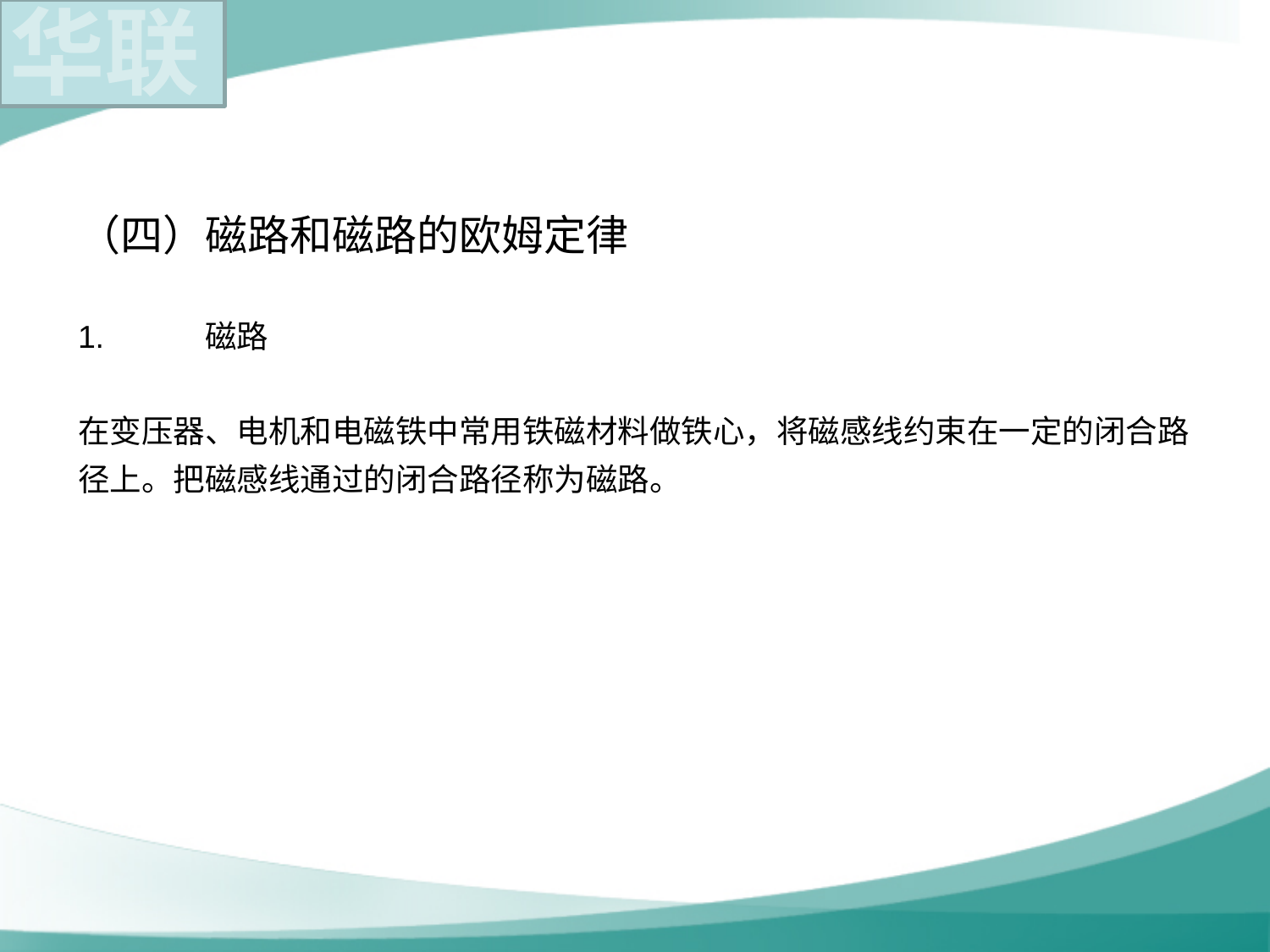

（四）磁路和磁路的欧姆定律
1.	磁路

在变压器、电机和电磁铁中常用铁磁材料做铁心，将磁感线约束在一定的闭合路径上。把磁感线通过的闭合路径称为磁路。